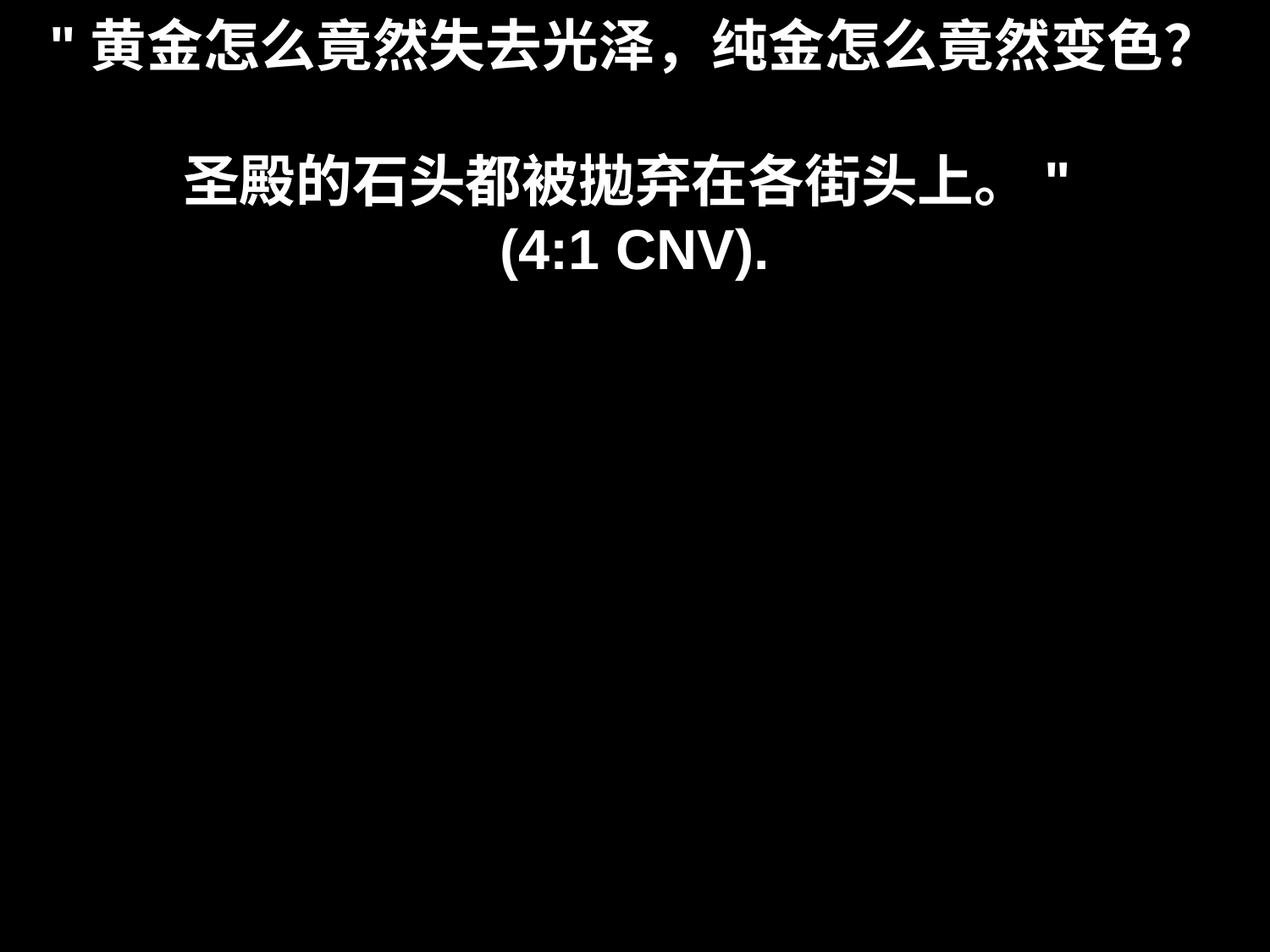

# "黄金怎么竟然失去光泽，纯金怎么竟然变色？ 圣殿的石头都被拋弃在各街头上。" (4:1 CNV).